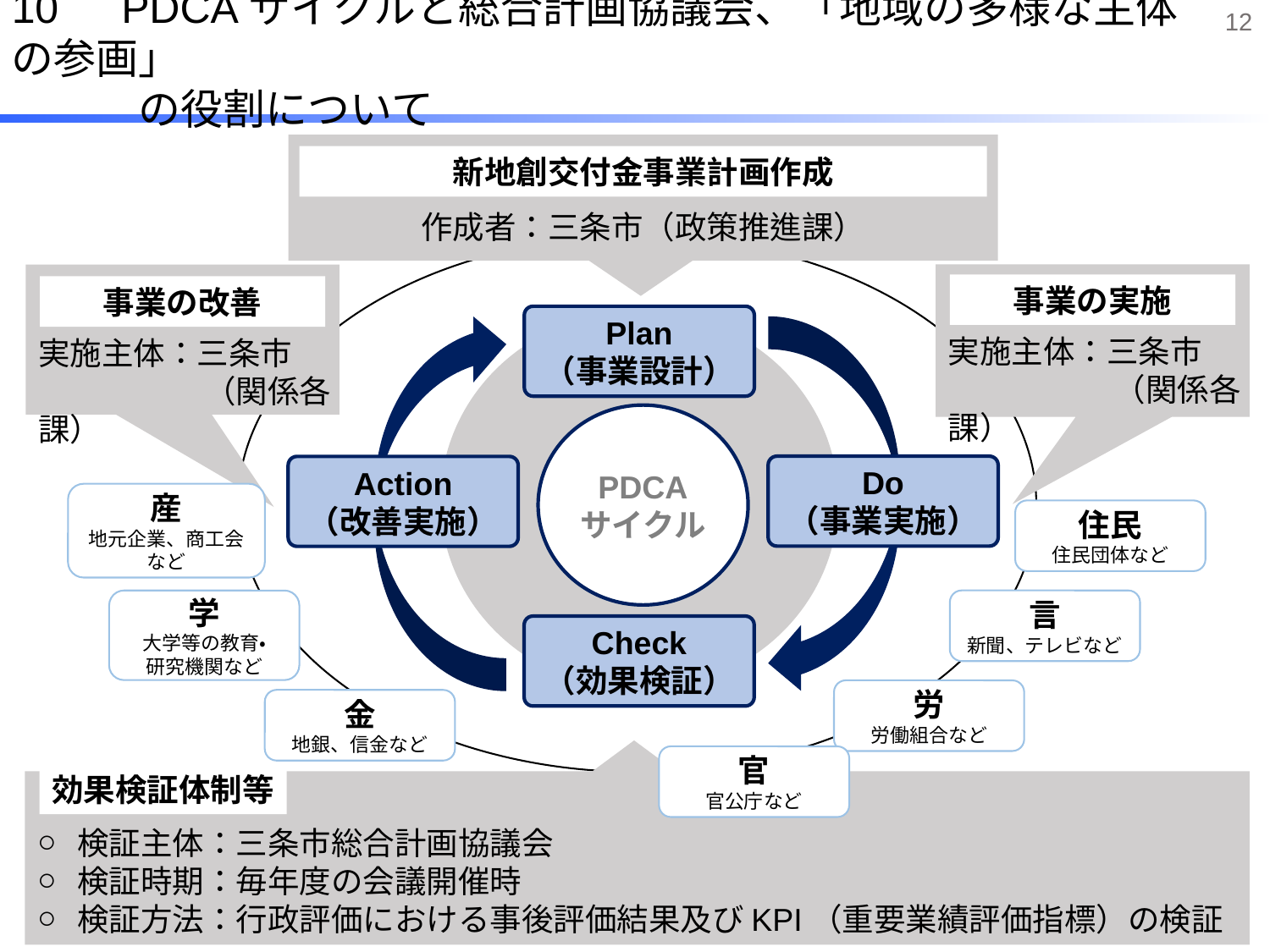

10　PDCAサイクルと総合計画協議会、「地域の多様な主体の参画」
　　　の役割について
12

新地創交付金事業計画作成
作成者：三条市（政策推進課）

事業の実施
事業の改善
Plan
（事業設計）

PDCA
サイクル
Do
（事業実施）
Action
（改善実施）
Check
（効果検証）
実施主体：三条市
　　　　　 （関係各課）
実施主体：三条市
　　　　　 （関係各課）
産
地元企業、商工会
など
住民
住民団体など
学
大学等の教育・
研究機関など
言
新聞、テレビなど
労
労働組合など
金
地銀、信金など

官
官公庁など
効果検証体制等
検証主体：三条市総合計画協議会
検証時期：毎年度の会議開催時
検証方法：行政評価における事後評価結果及びKPI（重要業績評価指標）の検証